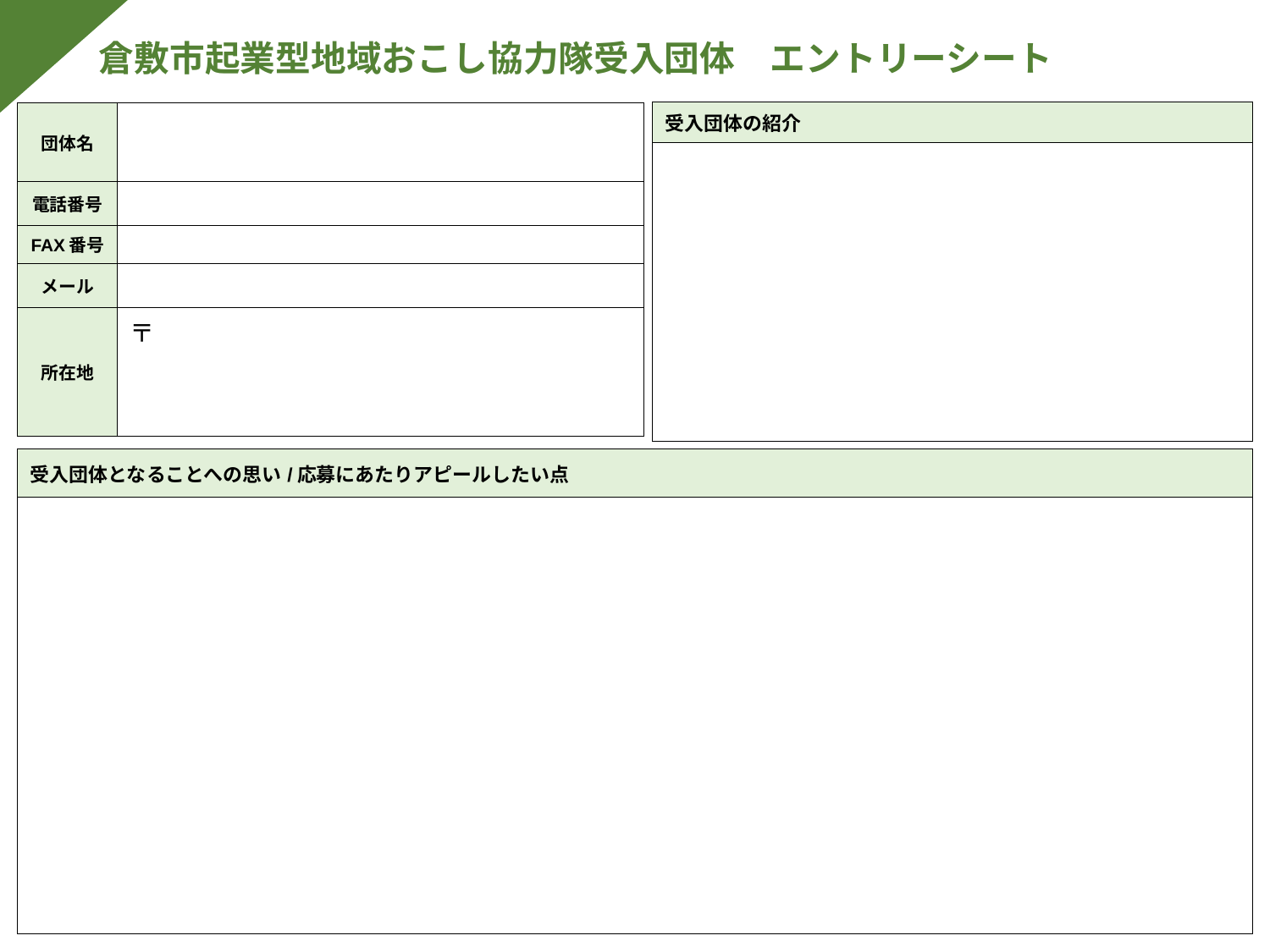

倉敷市起業型地域おこし協力隊受入団体　エントリーシート
| 受入団体の紹介 |
| --- |
|  |
| 団体名 |  |
| --- | --- |
| 電話番号 |  |
| FAX番号 |  |
| メール |  |
| 所在地 | 〒 |
| 受入団体となることへの思い/応募にあたりアピールしたい点 |
| --- |
|  |